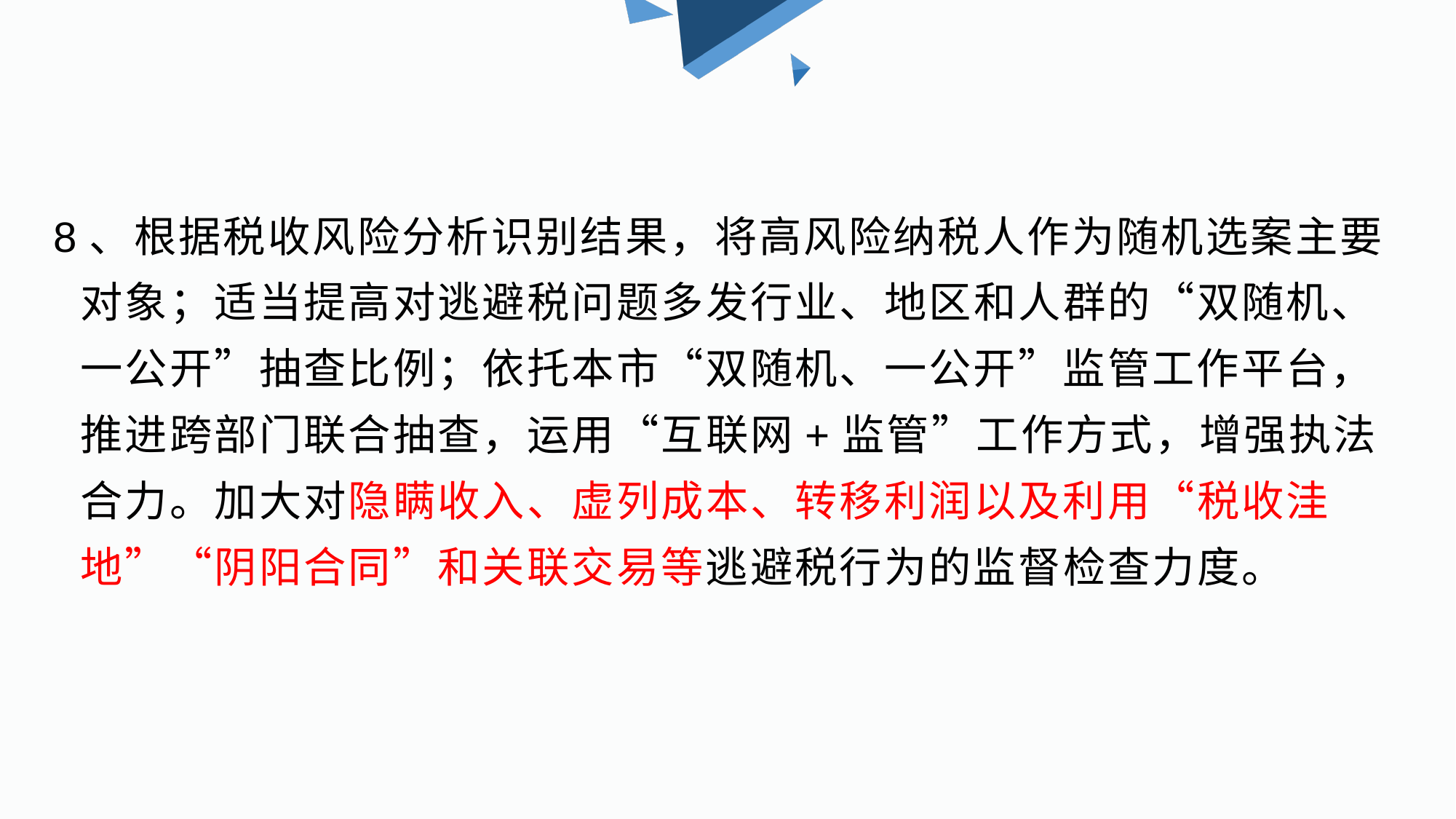

8、根据税收风险分析识别结果，将高风险纳税人作为随机选案主要对象；适当提高对逃避税问题多发行业、地区和人群的“双随机、一公开”抽查比例；依托本市“双随机、一公开”监管工作平台，推进跨部门联合抽查，运用“互联网+监管”工作方式，增强执法合力。加大对隐瞒收入、虚列成本、转移利润以及利用“税收洼地”“阴阳合同”和关联交易等逃避税行为的监督检查力度。
10